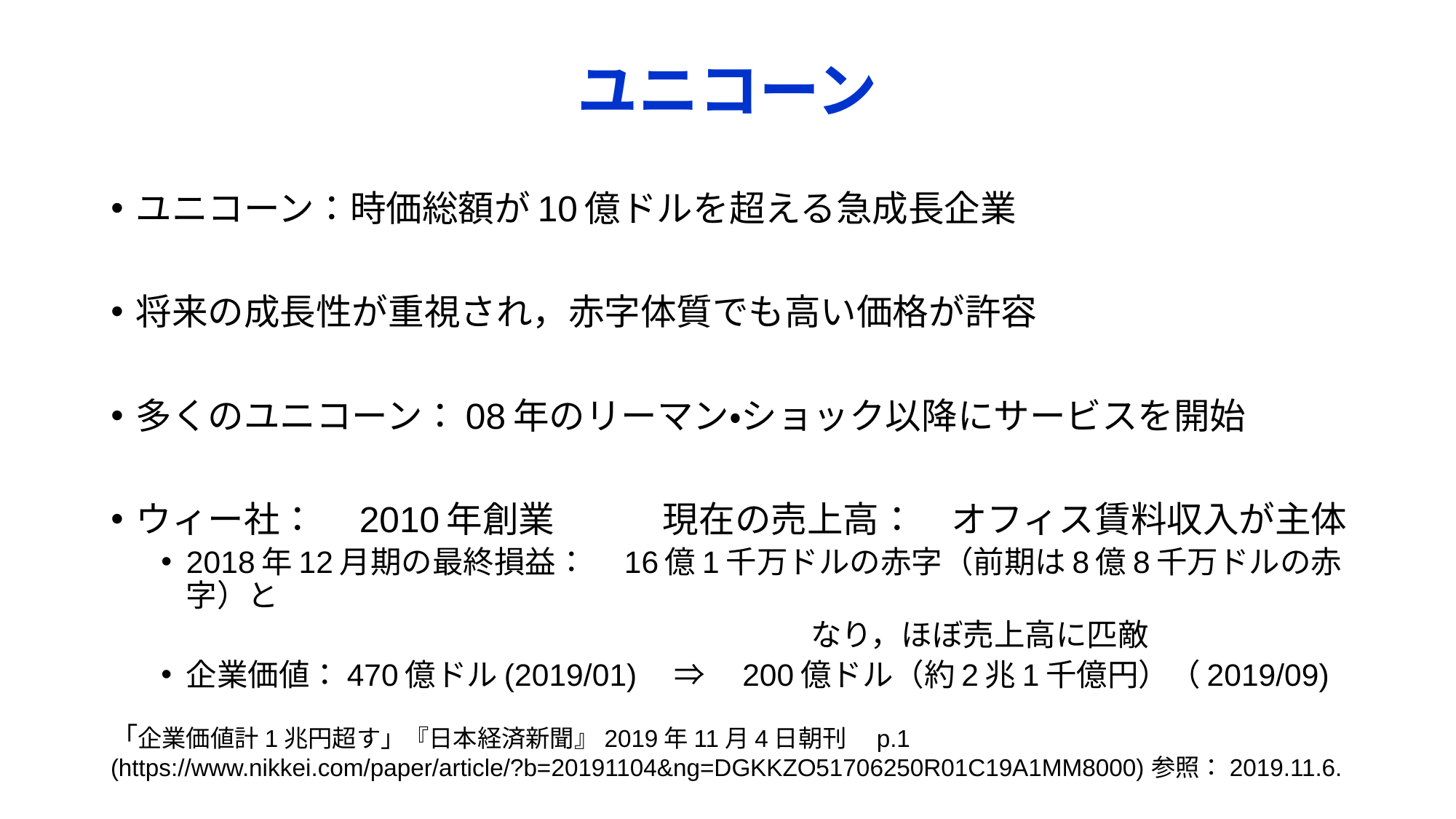

# ユニコーン
ユニコーン：時価総額が10億ドルを超える急成長企業

将来の成長性が重視され，赤字体質でも高い価格が許容

多くのユニコーン：08年のリーマン・ショック以降にサービスを開始

ウィー社：　2010年創業　　　現在の売上高：　オフィス賃料収入が主体
2018年12月期の最終損益：　16億1千万ドルの赤字（前期は8億8千万ドルの赤字）と
　　　　　　　　　　　　　　　　　　　　　なり，ほぼ売上高に匹敵
企業価値：470億ドル(2019/01)　⇒　200億ドル（約2兆1千億円）（2019/09)
「企業価値計1兆円超す」『日本経済新聞』2019年11月4日朝刊　p.1
(https://www.nikkei.com/paper/article/?b=20191104&ng=DGKKZO51706250R01C19A1MM8000)参照：2019.11.6.